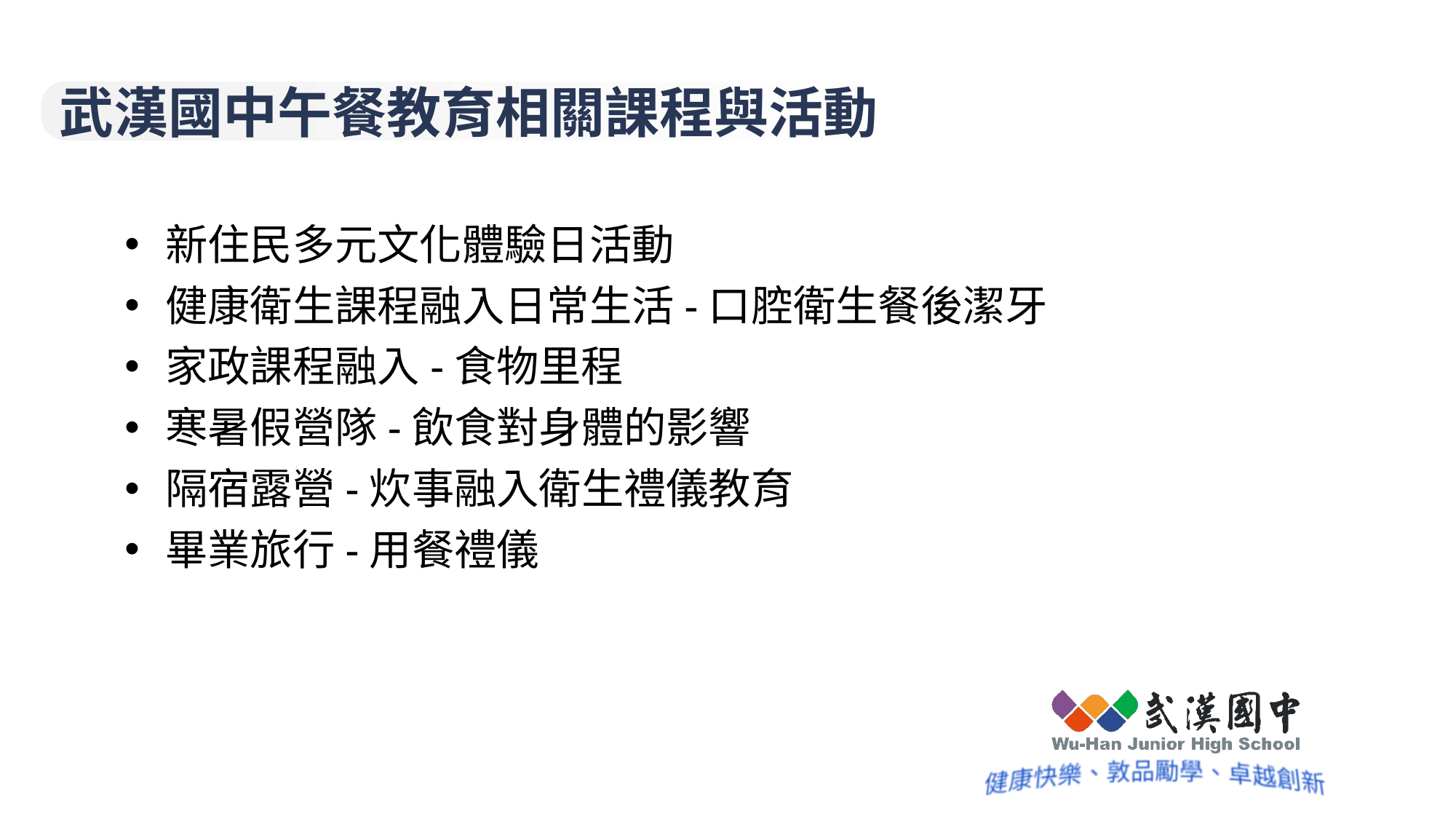

武漢國中午餐教育相關課程與活動
新住民多元文化體驗日活動
健康衛生課程融入日常生活-口腔衛生餐後潔牙
家政課程融入-食物里程
寒暑假營隊-飲食對身體的影響
隔宿露營-炊事融入衛生禮儀教育
畢業旅行-用餐禮儀